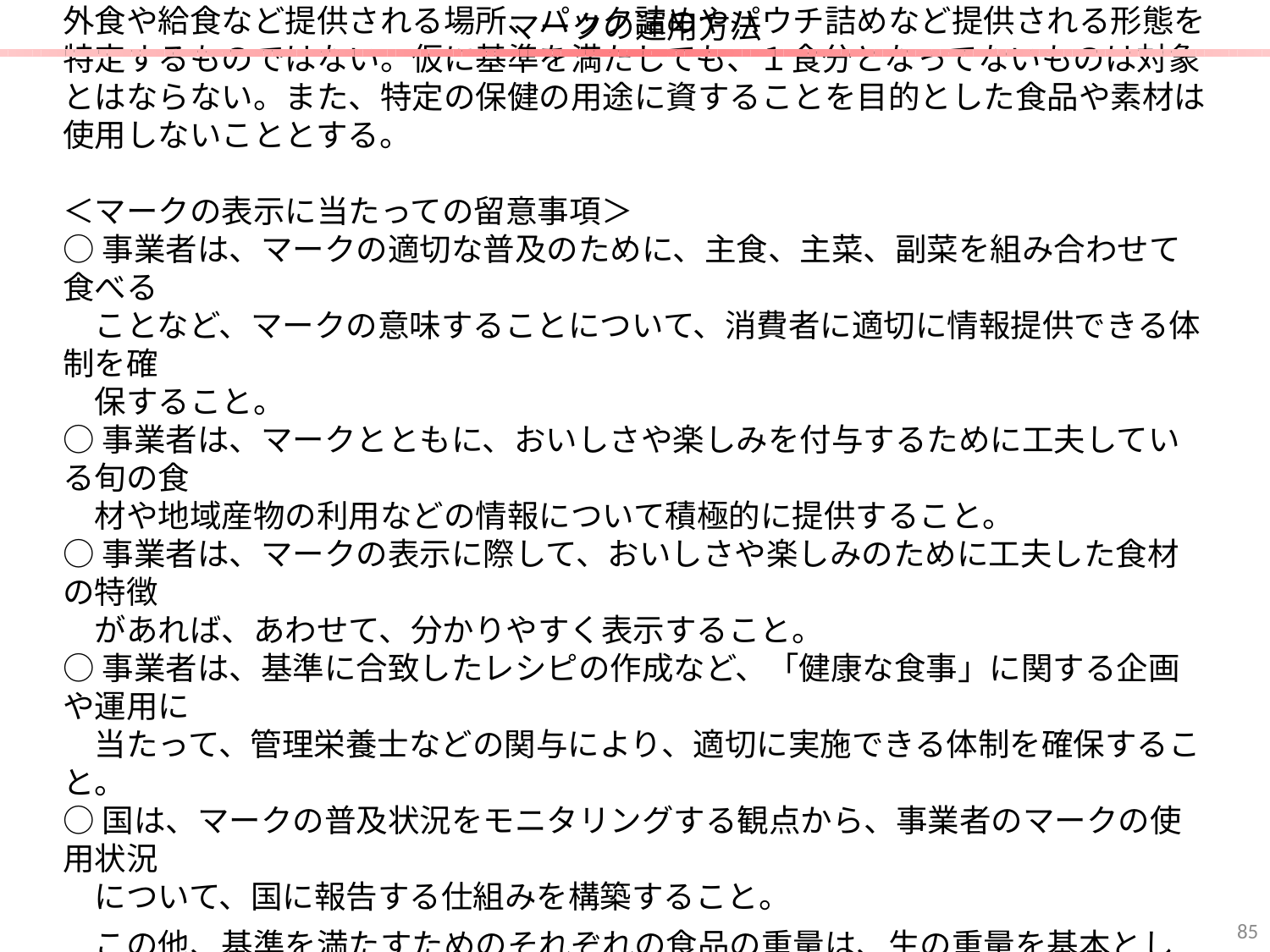

マークの運用方法

＜マークの対象とする料理＞
　対象とする料理は、市販される１食当たりの料理（調理済みの食品）であり、外食や給食など提供される場所、パック詰めやパウチ詰めなど提供される形態を特定するものではない。仮に基準を満たしても、１食分となってないものは対象とはならない。また、特定の保健の用途に資することを目的とした食品や素材は使用しないこととする。

＜マークの表示に当たっての留意事項＞
○事業者は、マークの適切な普及のために、主食、主菜、副菜を組み合わせて食べる
　ことなど、マークの意味することについて、消費者に適切に情報提供できる体制を確
　保すること。
○事業者は、マークとともに、おいしさや楽しみを付与するために工夫している旬の食
　材や地域産物の利用などの情報について積極的に提供すること。
○事業者は、マークの表示に際して、おいしさや楽しみのために工夫した食材の特徴
　があれば、あわせて、分かりやすく表示すること。
○事業者は、基準に合致したレシピの作成など、「健康な食事」に関する企画や運用に
　当たって、管理栄養士などの関与により、適切に実施できる体制を確保すること。
○国は、マークの普及状況をモニタリングする観点から、事業者のマークの使用状況
　について、国に報告する仕組みを構築すること。
　この他、基準を満たすためのそれぞれの食品の重量は、生の重量を基本とし（ただし主食においては、調理後重量を基本）、栄養素の量は、成分分析値でも食品標準成分表からの計算値でも構わないこととするなど、基準の運用に必要な事項の詳細は、今後、別途作成するガイドラインに示すこととする。
85